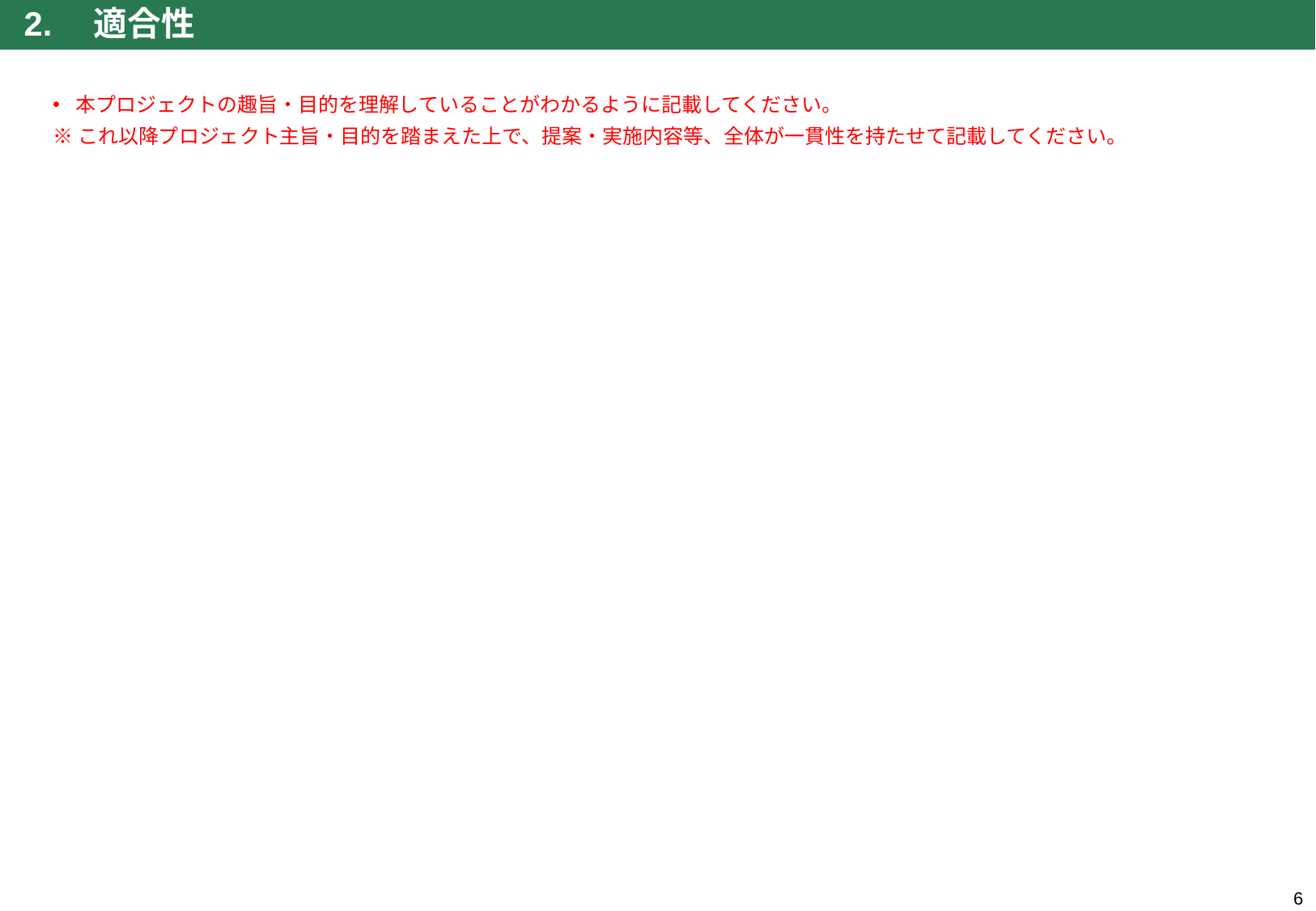

# 2.　適合性
本プロジェクトの趣旨・目的を理解していることがわかるように記載してください。
※これ以降プロジェクト主旨・目的を踏まえた上で、提案・実施内容等、全体が一貫性を持たせて記載してください。

6